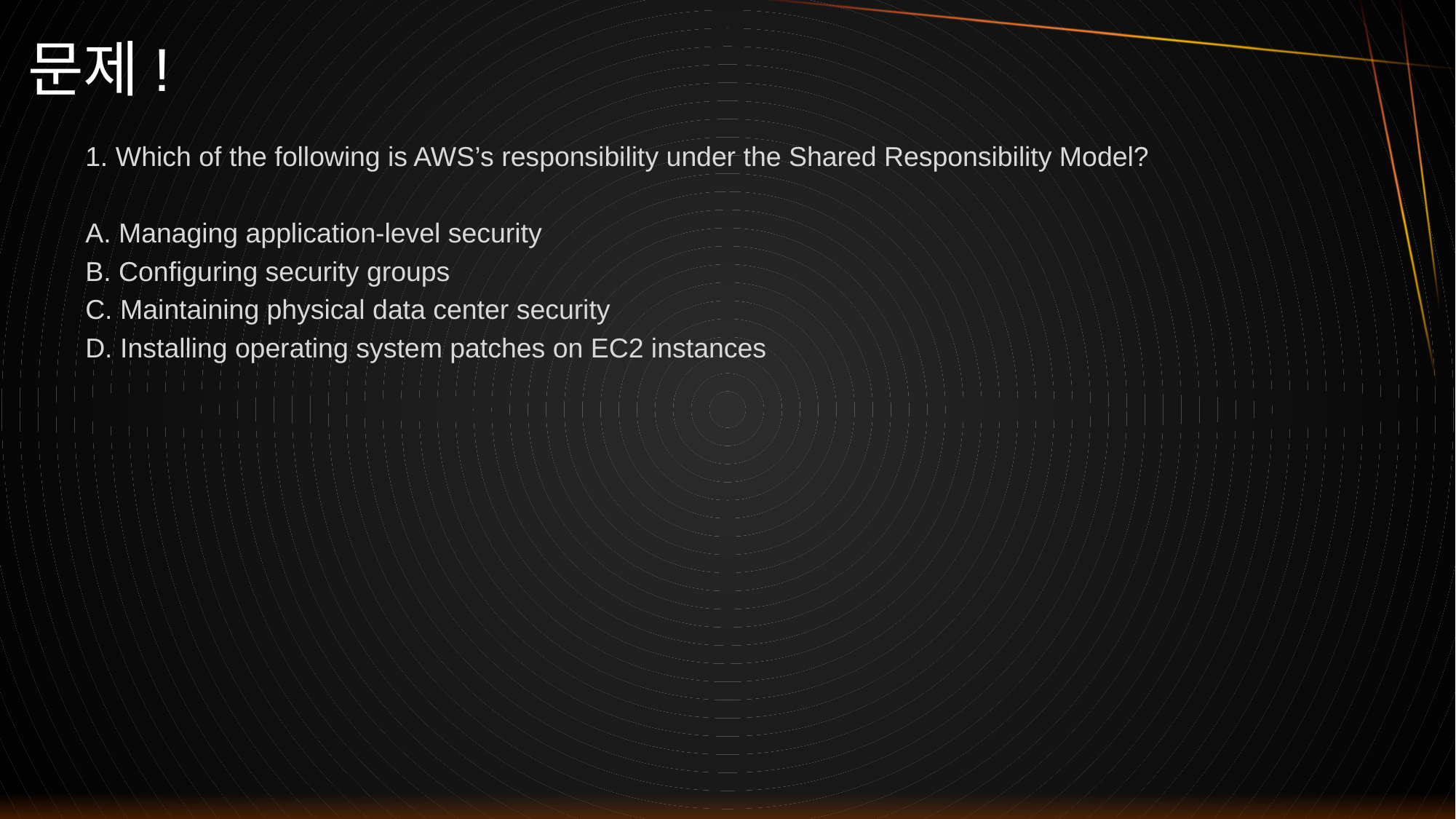

# 문제!
1. Which of the following is AWS’s responsibility under the Shared Responsibility Model?

A. Managing application-level security
B. Configuring security groups
C. Maintaining physical data center security
D. Installing operating system patches on EC2 instances